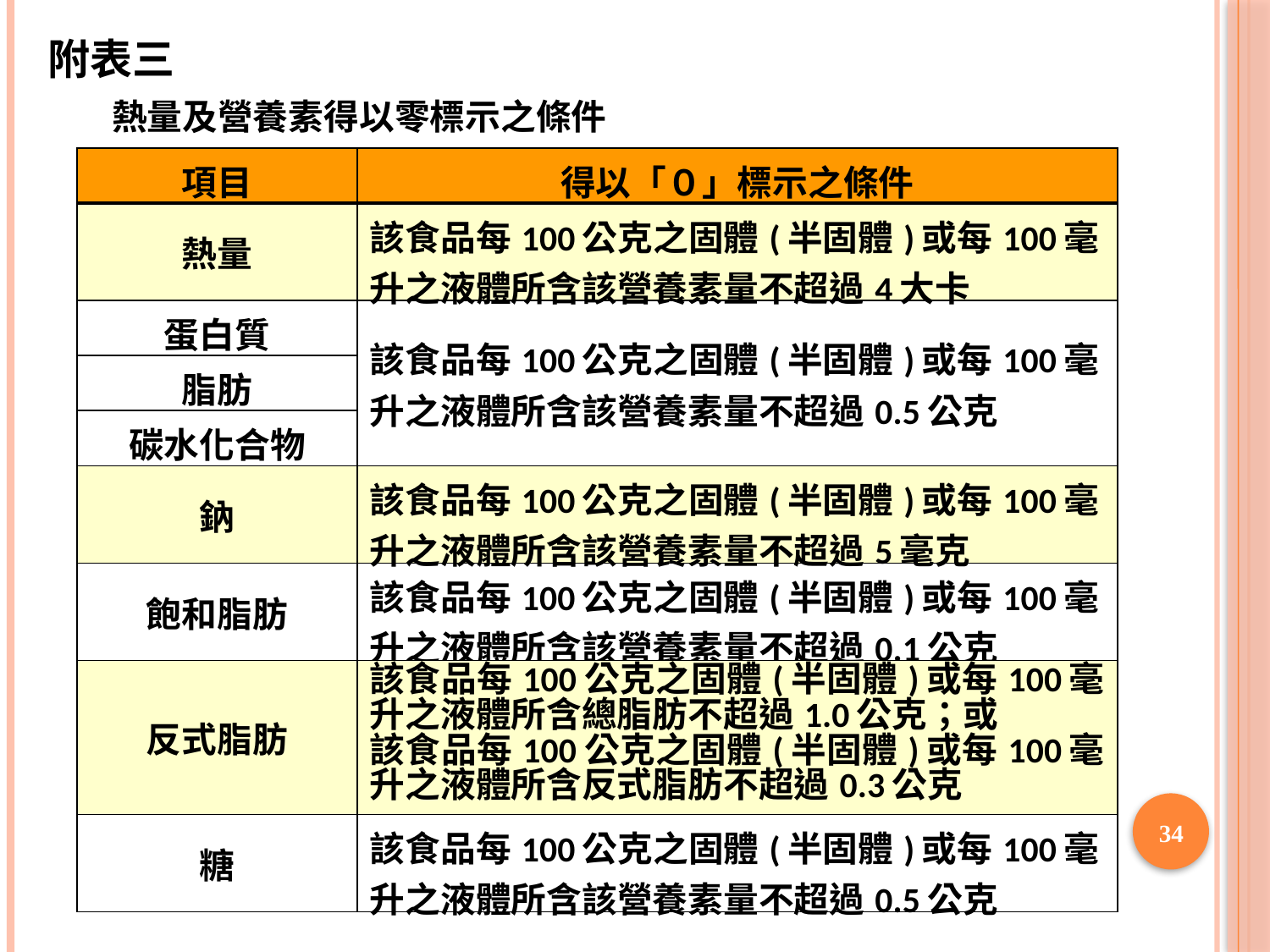

附表三
熱量及營養素得以零標示之條件
| 項目 | 得以「０」標示之條件 |
| --- | --- |
| 熱量 | 該食品每100公克之固體(半固體)或每100毫升之液體所含該營養素量不超過4大卡 |
| 蛋白質 | 該食品每100公克之固體(半固體)或每100毫升之液體所含該營養素量不超過0.5公克 |
| 脂肪 |  |
| 碳水化合物 |  |
| 鈉 | 該食品每100公克之固體(半固體)或每100毫升之液體所含該營養素量不超過5毫克 |
| 飽和脂肪 | 該食品每100公克之固體(半固體)或每100毫升之液體所含該營養素量不超過0.1公克 |
| 反式脂肪 | 該食品每100公克之固體(半固體)或每100毫升之液體所含總脂肪不超過1.0公克；或 該食品每100公克之固體(半固體)或每100毫升之液體所含反式脂肪不超過0.3公克 |
| 糖 | 該食品每100公克之固體(半固體)或每100毫升之液體所含該營養素量不超過0.5公克 |
34